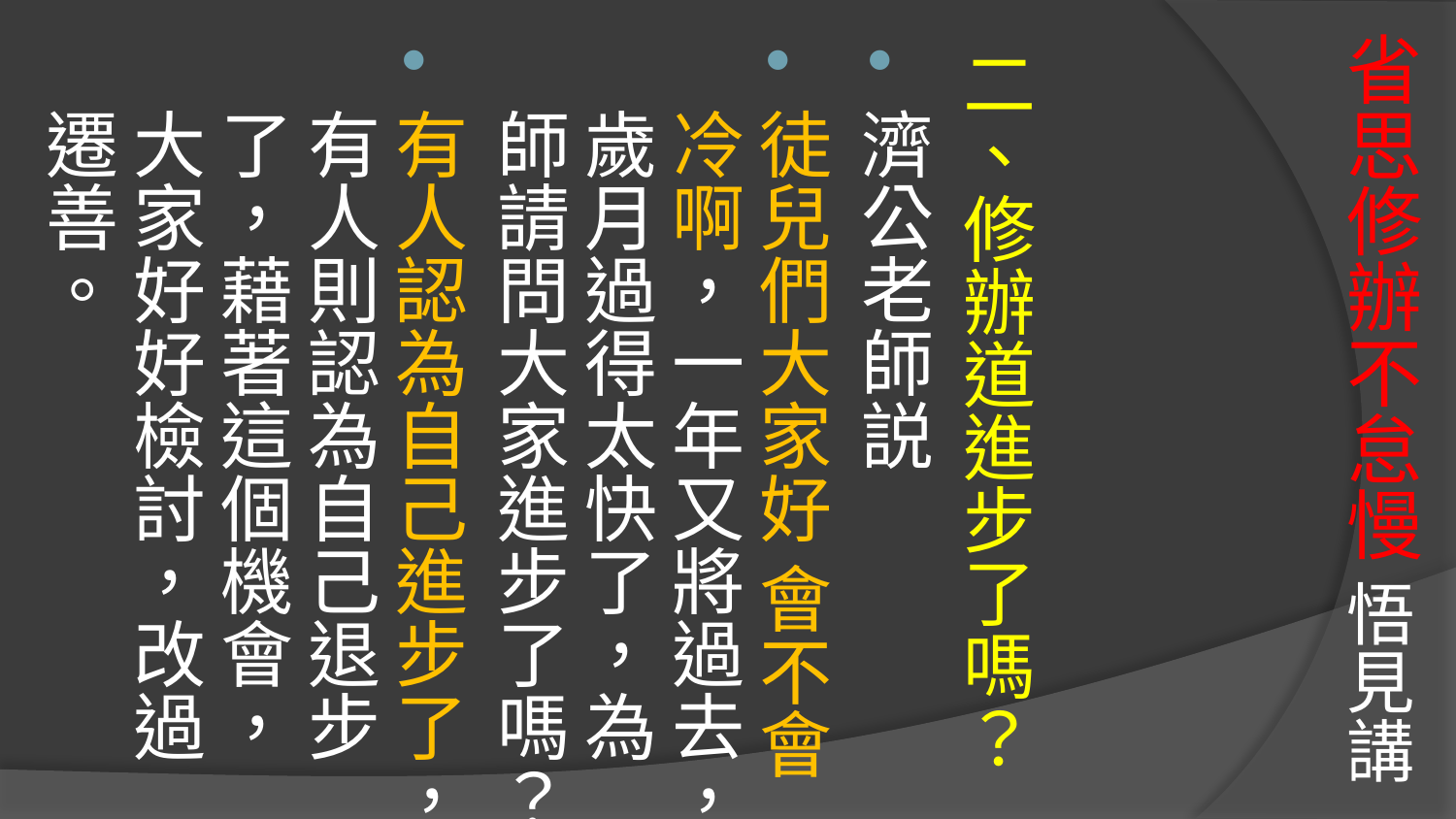

# 省思修辦不怠慢 悟見講
二、修辦道進步了嗎？
濟公老師説
徒兒們大家好 會不會冷啊，一年又將過去，歲月過得太快了，為師請問大家進步了嗎？
有人認為自己進步了，有人則認為自己退步了，藉著這個機會，大家好好檢討，改過遷善。